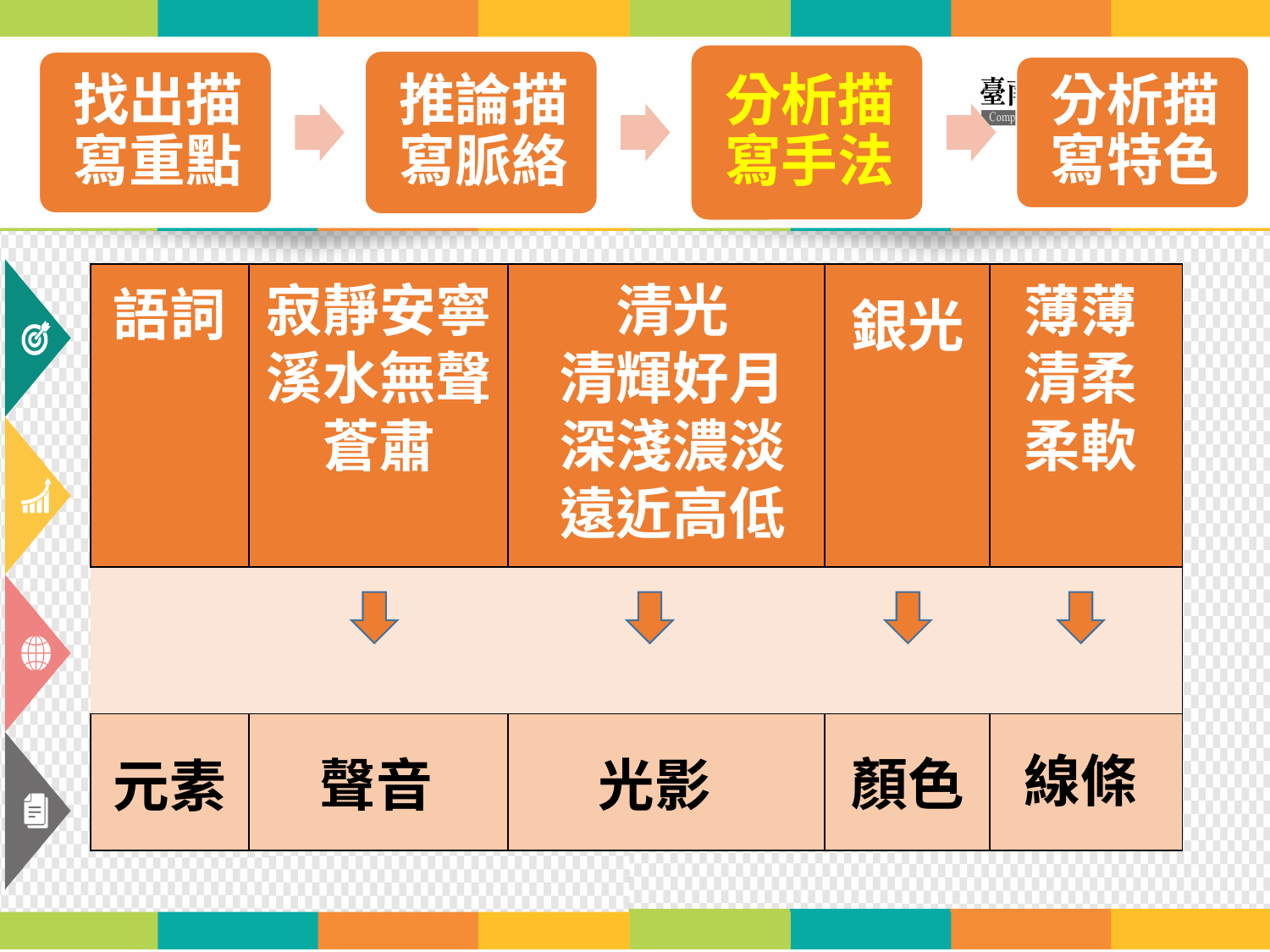

找出描寫重點

推論描寫脈絡

分析描寫手法

分析描寫特色
| 語詞 |  |  |  |  |
| --- | --- | --- | --- | --- |
|  |  |  |  |  |
| 元素 |  |  |  |  |
寂靜安寧
溪水無聲
蒼肅
清光
清輝好月
深淺濃淡
遠近高低
薄薄
清柔
柔軟
銀光

線條
顏色
聲音
光影